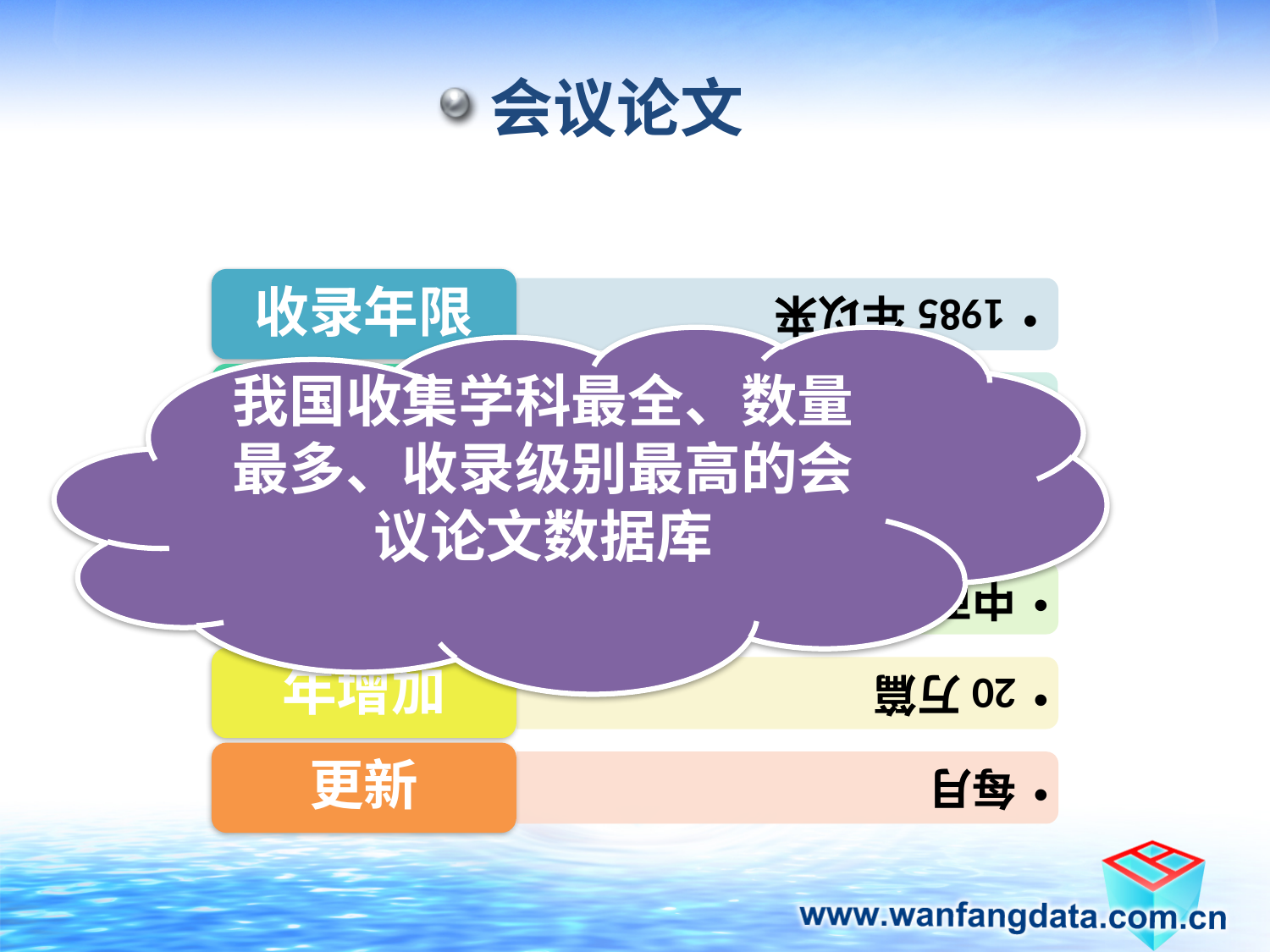

会议论文
1985年以来
收录年限
230万篇
论文数
 国家级、一级学会、一级协会
来源
中西合璧
特色
20万篇
年增加
每月
更新
我国收集学科最全、数量最多、收录级别最高的会议论文数据库